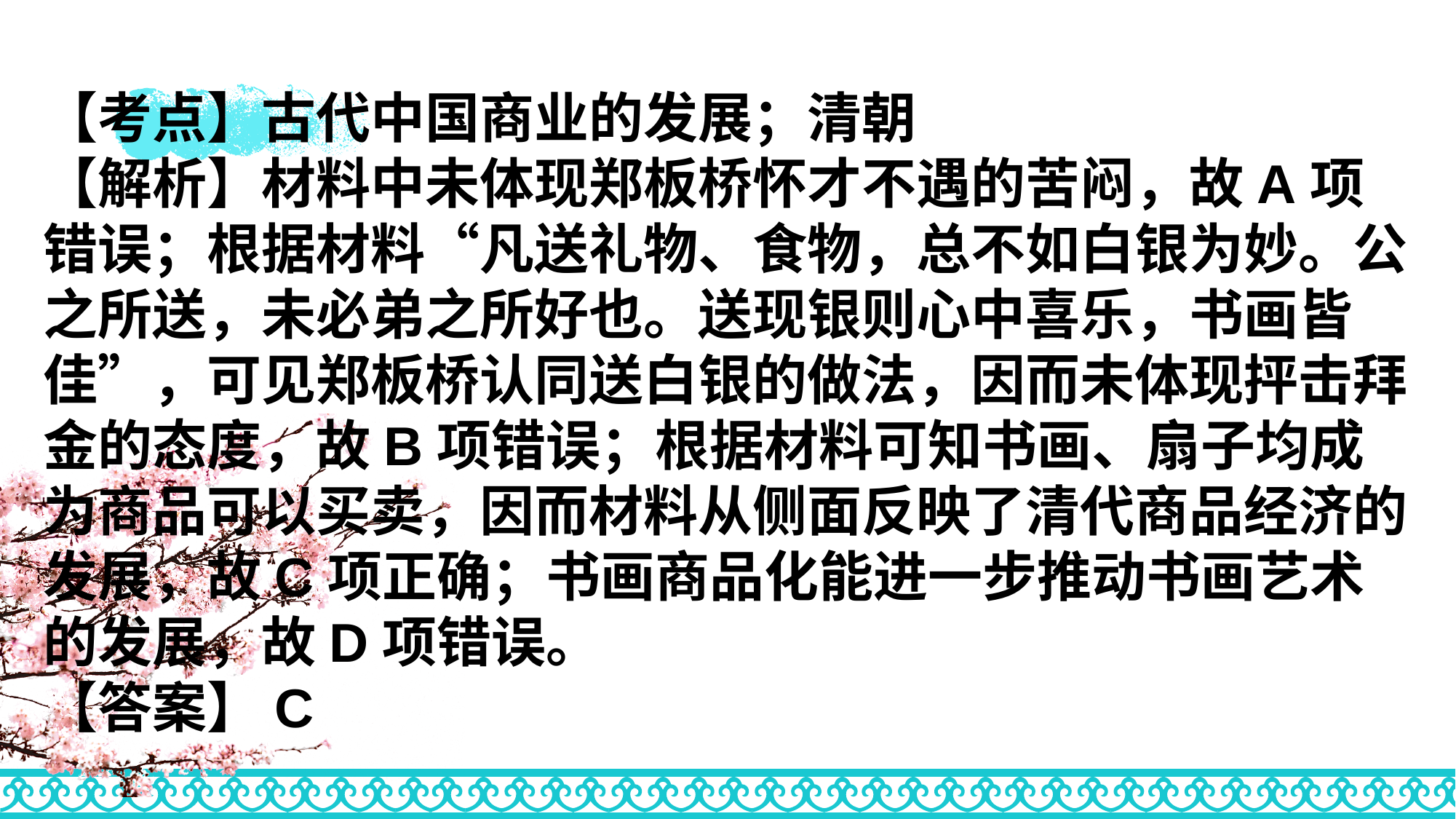

【考点】古代中国商业的发展；清朝
【解析】材料中未体现郑板桥怀才不遇的苦闷，故A项错误；根据材料“凡送礼物、食物，总不如白银为妙。公之所送，未必弟之所好也。送现银则心中喜乐，书画皆佳”，可见郑板桥认同送白银的做法，因而未体现抨击拜金的态度，故B项错误；根据材料可知书画、扇子均成为商品可以买卖，因而材料从侧面反映了清代商品经济的发展，故C项正确；书画商品化能进一步推动书画艺术的发展，故D项错误。
【答案】C